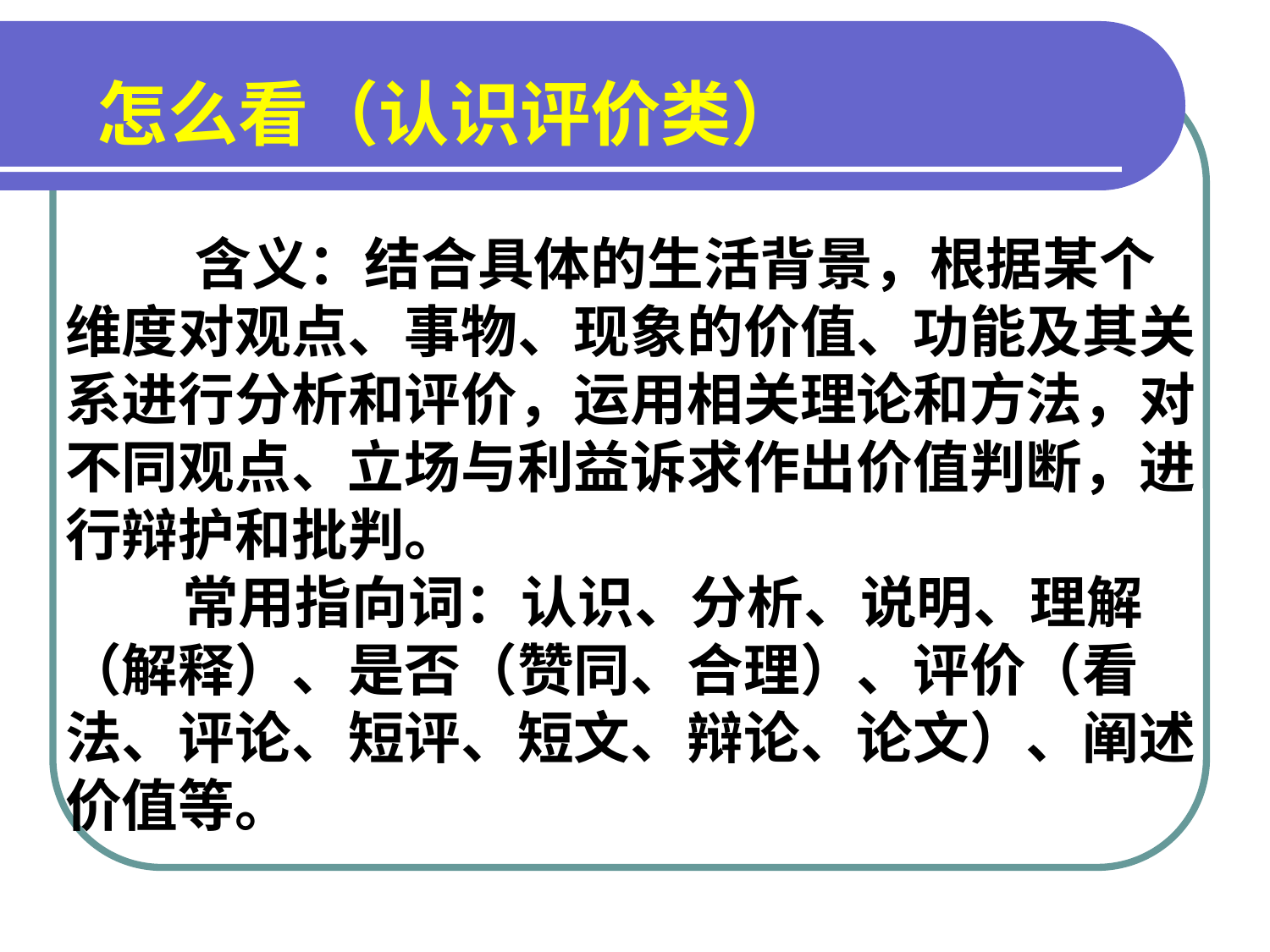

怎么看（认识评价类）
         含义：结合具体的生活背景，根据某个维度对观点、事物、现象的价值、功能及其关系进行分析和评价，运用相关理论和方法，对不同观点、立场与利益诉求作出价值判断，进行辩护和批判。
        常用指向词：认识、分析、说明、理解（解释）、是否（赞同、合理）、评价（看法、评论、短评、短文、辩论、论文）、阐述价值等。